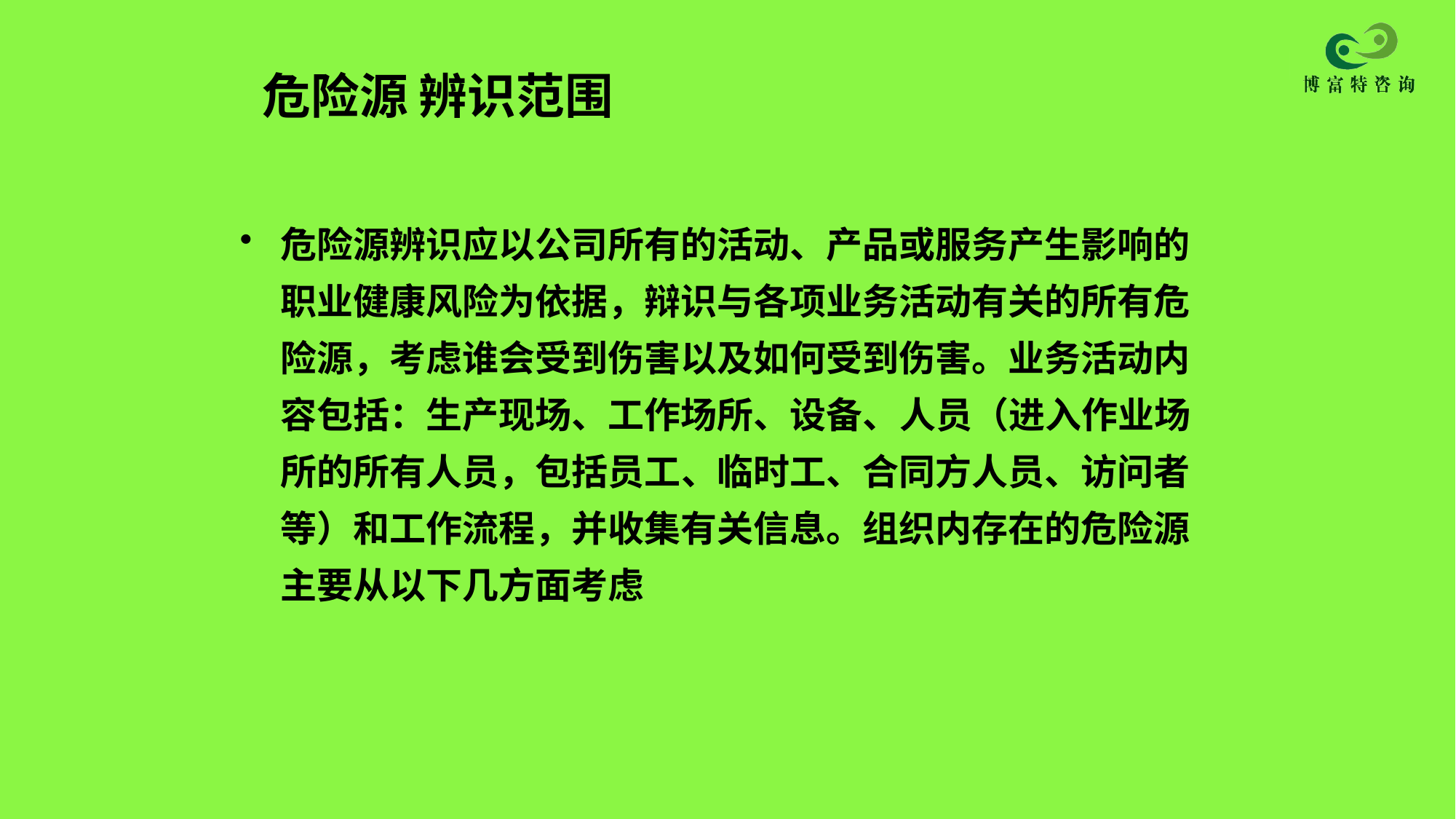

#
危险源 辨识范围
危险源辨识应以公司所有的活动、产品或服务产生影响的职业健康风险为依据，辩识与各项业务活动有关的所有危险源，考虑谁会受到伤害以及如何受到伤害。业务活动内容包括：生产现场、工作场所、设备、人员（进入作业场所的所有人员，包括员工、临时工、合同方人员、访问者等）和工作流程，并收集有关信息。组织内存在的危险源主要从以下几方面考虑